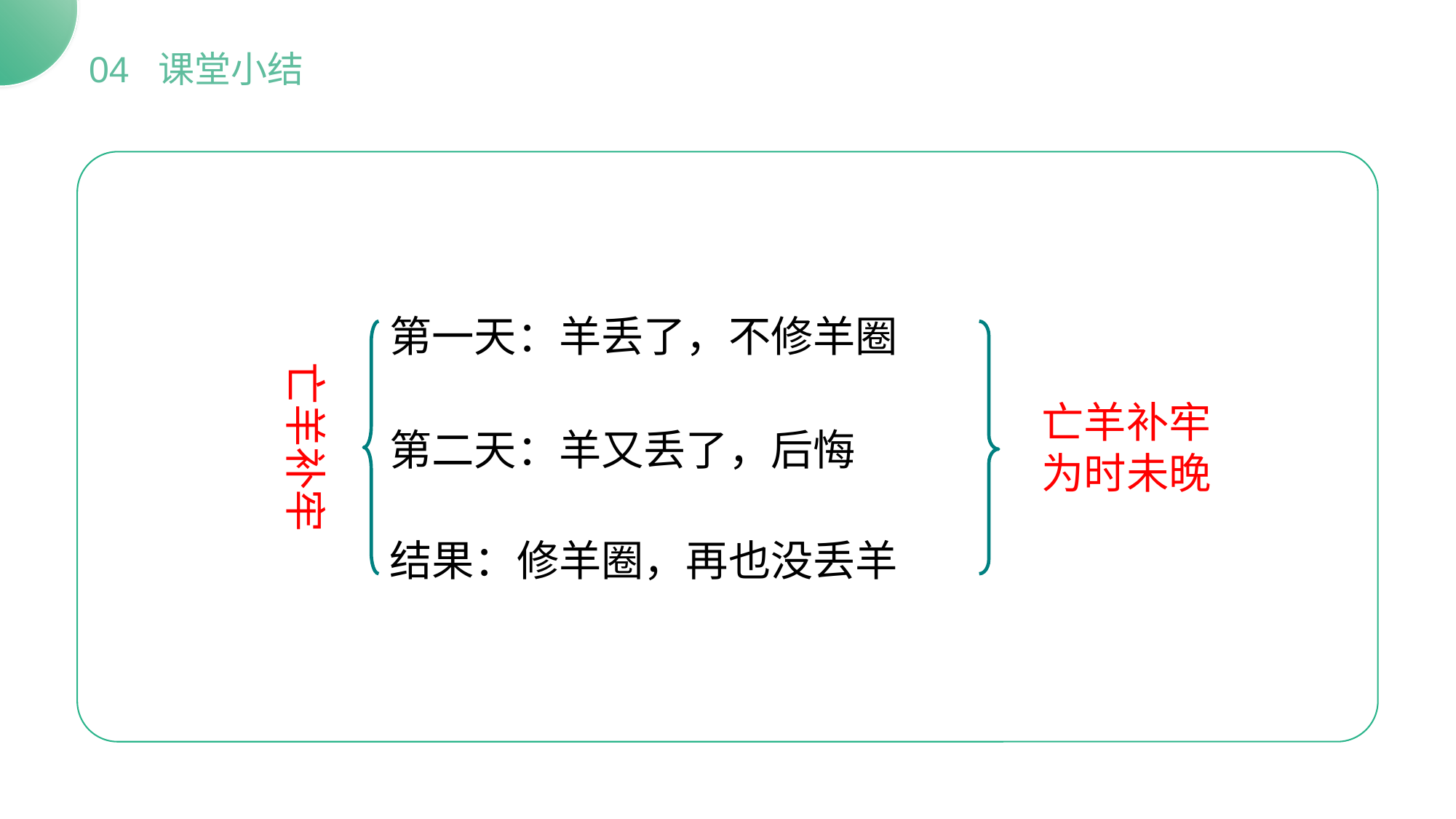

04  课堂小结
第一天：羊丢了，不修羊圈

亡羊补牢
亡羊补牢为时未晚
第二天：羊又丢了，后悔
结果：修羊圈，再也没丢羊